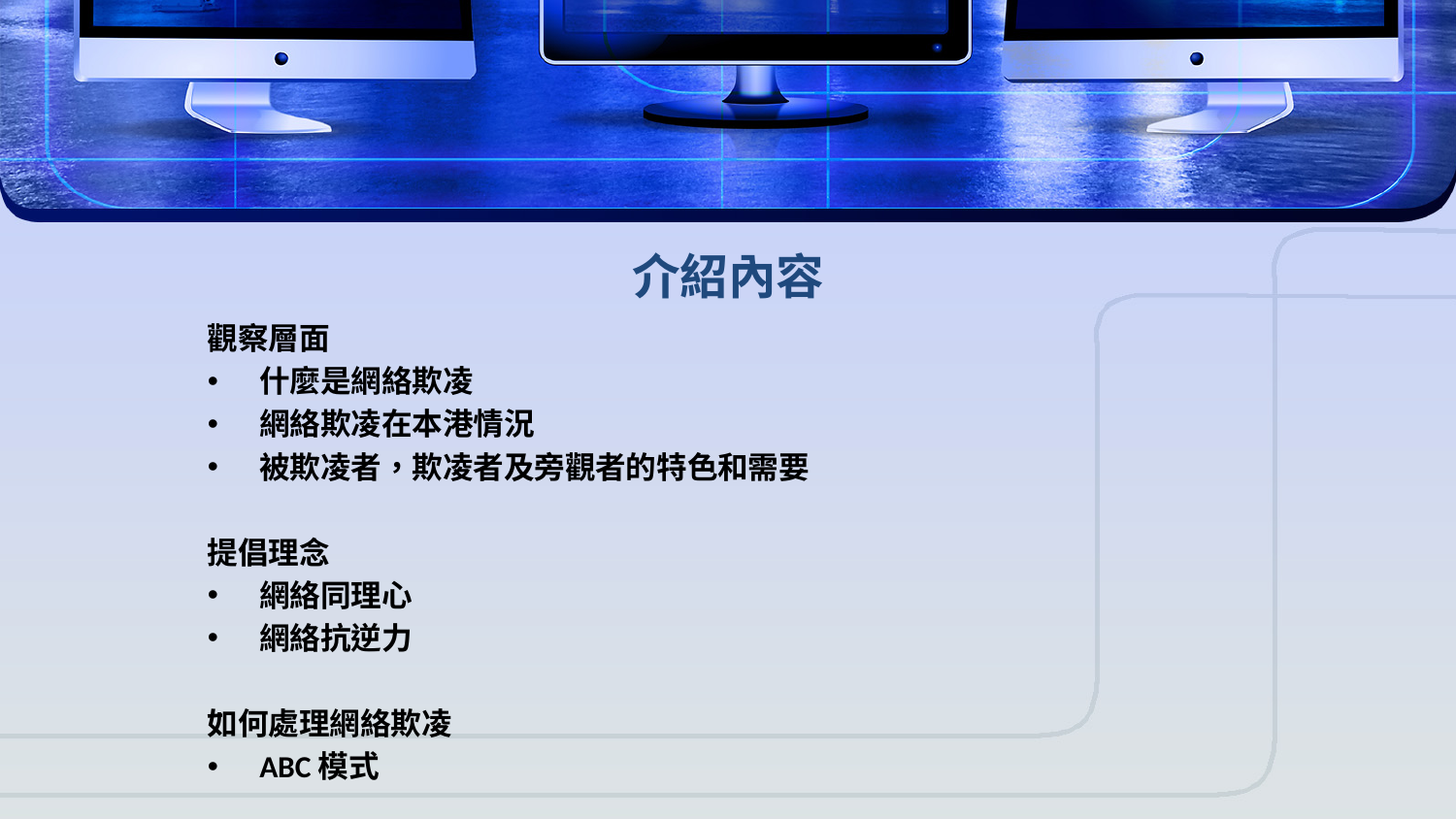

# 介紹內容
觀察層面
什麼是網絡欺凌
網絡欺凌在本港情況
被欺凌者，欺凌者及旁觀者的特色和需要

提倡理念
網絡同理心
網絡抗逆力

如何處理網絡欺凌
ABC模式